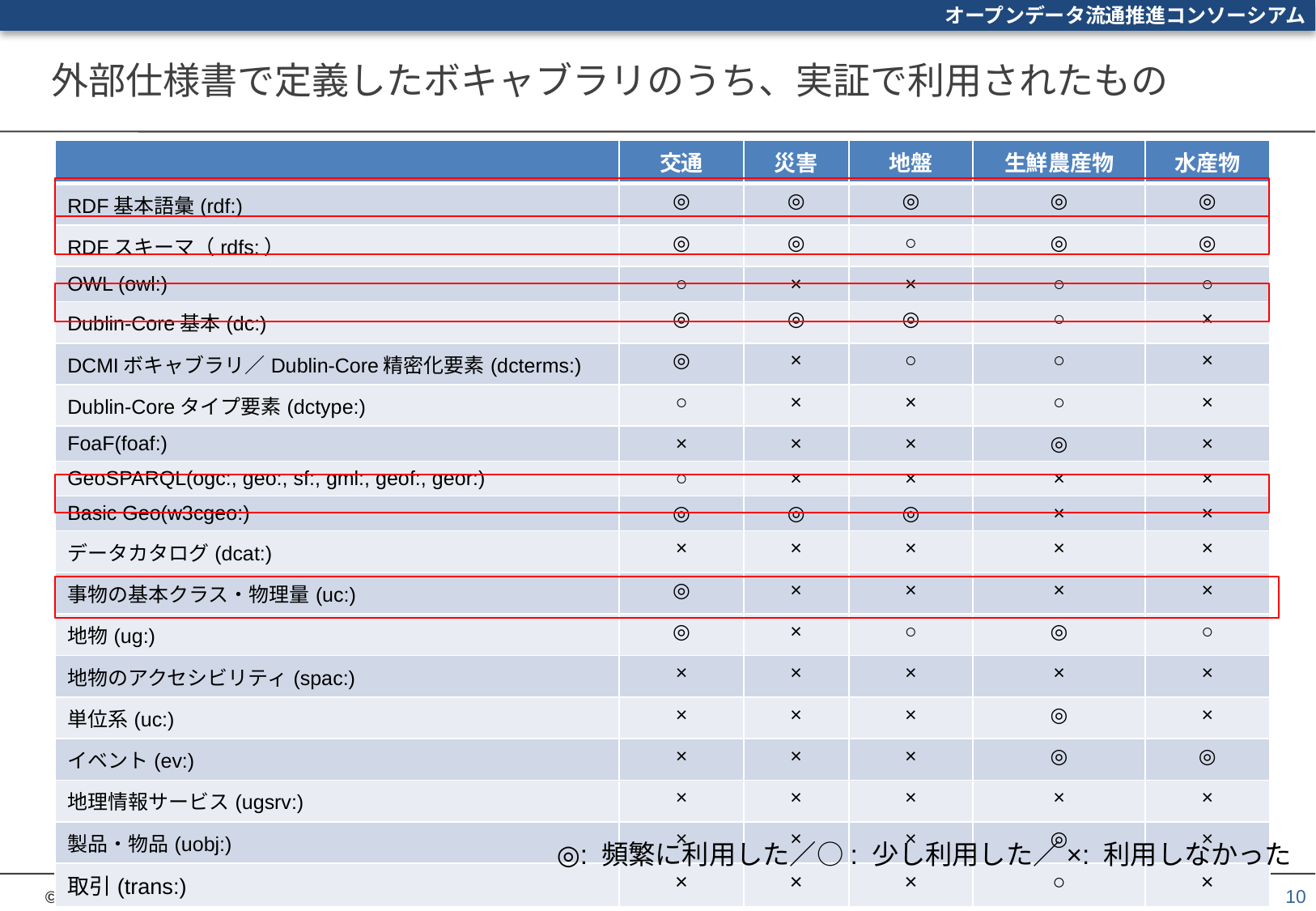

# 外部仕様書で定義したボキャブラリのうち、実証で利用されたもの
|  | 交通 | 災害 | 地盤 | 生鮮農産物 | 水産物 |
| --- | --- | --- | --- | --- | --- |
| RDF基本語彙(rdf:) | ◎ | ◎ | ◎ | ◎ | ◎ |
| RDFスキーマ（rdfs:） | ◎ | ◎ | ○ | ◎ | ◎ |
| OWL (owl:) | ○ | × | × | ○ | ○ |
| Dublin-Core基本(dc:) | ◎ | ◎ | ◎ | ○ | × |
| DCMIボキャブラリ／Dublin-Core精密化要素(dcterms:) | ◎ | × | ○ | ○ | × |
| Dublin-Coreタイプ要素(dctype:) | ○ | × | × | ○ | × |
| FoaF(foaf:) | × | × | × | ◎ | × |
| GeoSPARQL(ogc:, geo:, sf:, gml:, geof:, geor:) | ○ | × | × | × | × |
| Basic Geo(w3cgeo:) | ◎ | ◎ | ◎ | × | × |
| データカタログ(dcat:) | × | × | × | × | × |
| 事物の基本クラス・物理量(uc:) | ◎ | × | × | × | × |
| 地物(ug:) | ◎ | × | ○ | ◎ | ○ |
| 地物のアクセシビリティ(spac:) | × | × | × | × | × |
| 単位系(uc:) | × | × | × | ◎ | × |
| イベント(ev:) | × | × | × | ◎ | ◎ |
| 地理情報サービス(ugsrv:) | × | × | × | × | × |
| 製品・物品(uobj:) | × | × | × | ◎ | × |
| 取引(trans:) | × | × | × | ○ | × |

◎: 頻繁に利用した／○: 少し利用した／×: 利用しなかった
10